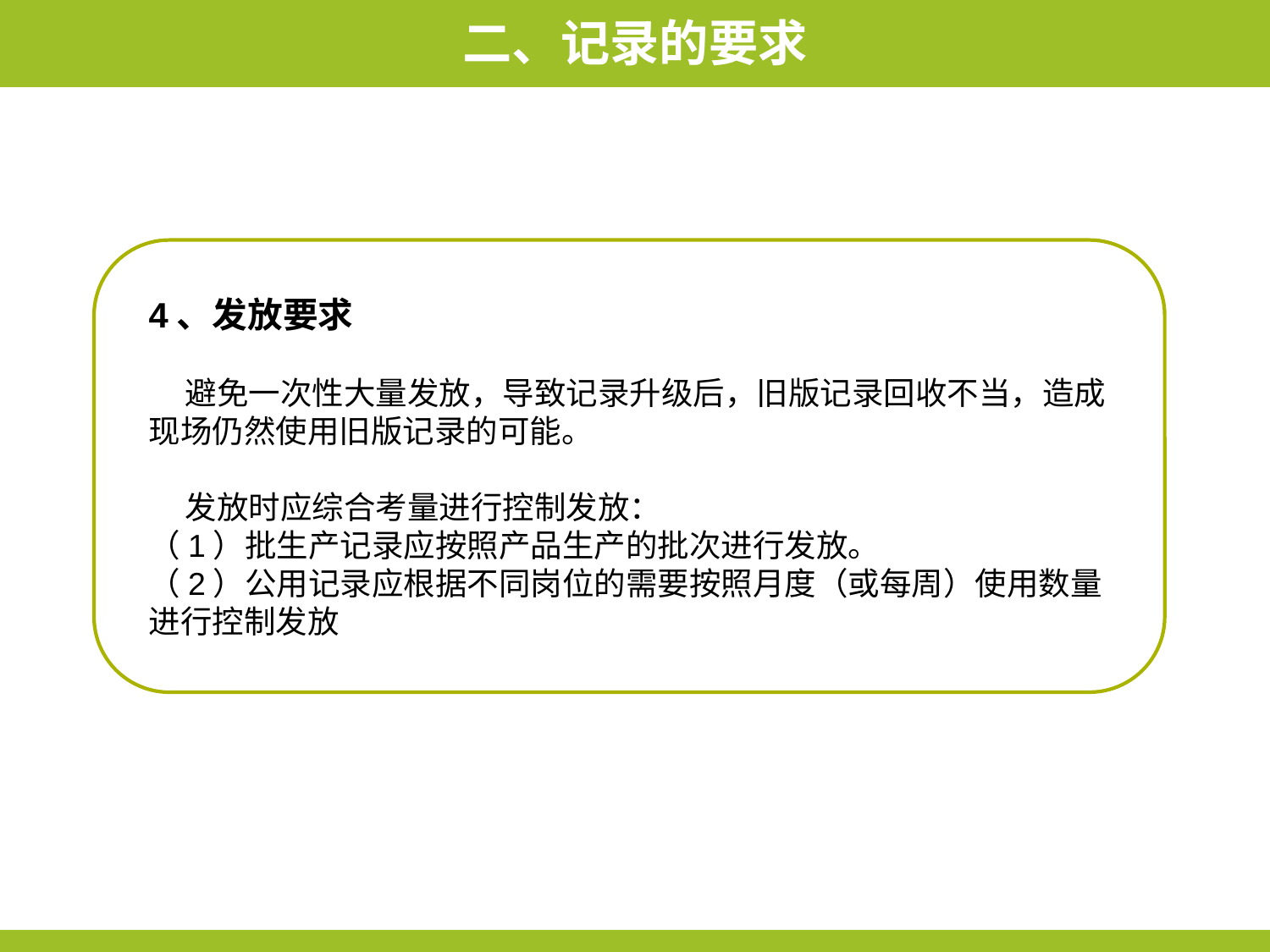

# 二、记录的要求
4、发放要求

    避免一次性大量发放，导致记录升级后，旧版记录回收不当，造成现场仍然使用旧版记录的可能。

    发放时应综合考量进行控制发放：
（1）批生产记录应按照产品生产的批次进行发放。
（2）公用记录应根据不同岗位的需要按照月度（或每周）使用数量进行控制发放
记录的概述